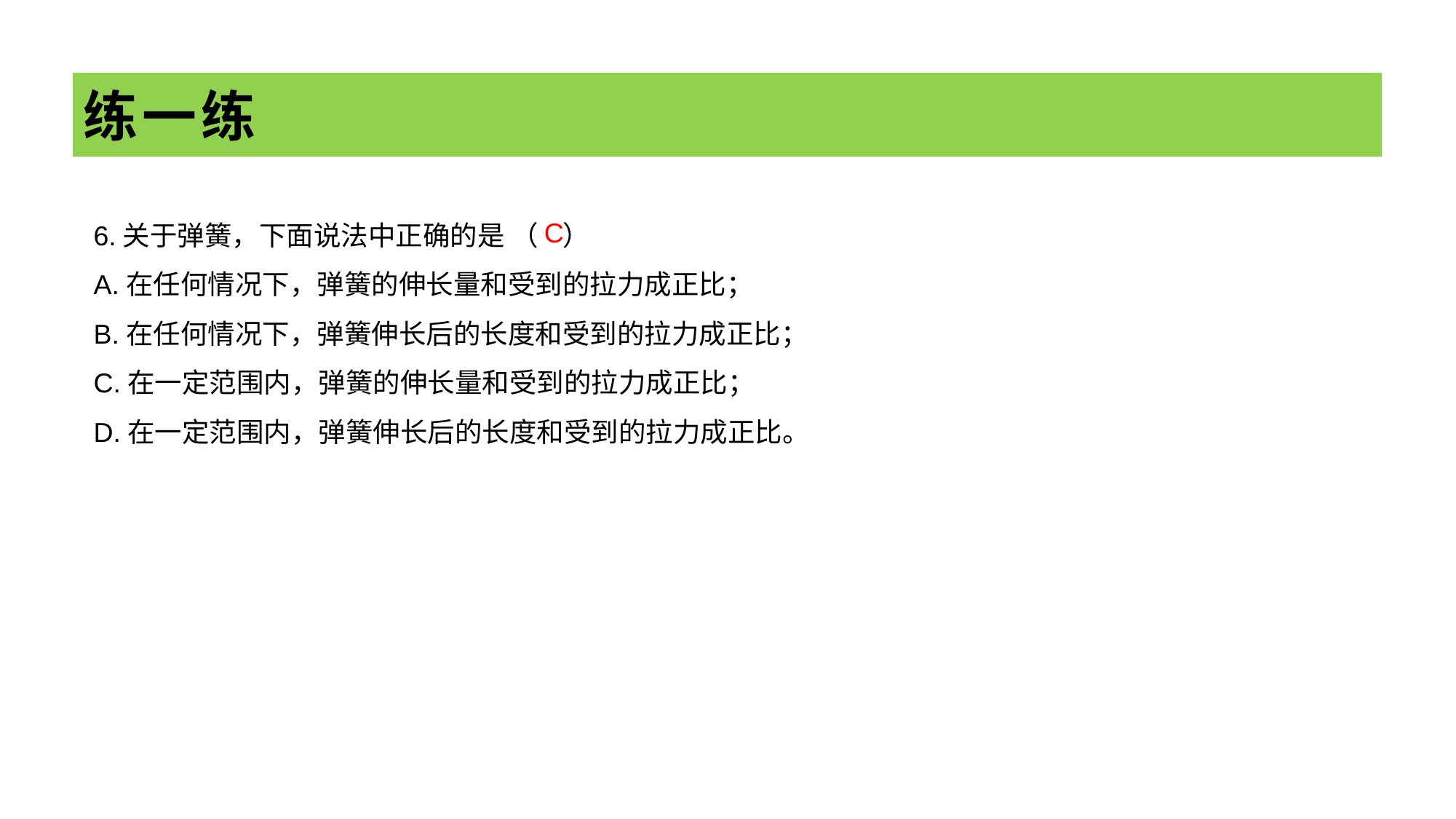

# 练一练
6.关于弹簧，下面说法中正确的是 （    ）
A.在任何情况下，弹簧的伸长量和受到的拉力成正比；
B.在任何情况下，弹簧伸长后的长度和受到的拉力成正比；
C.在一定范围内，弹簧的伸长量和受到的拉力成正比；
D.在一定范围内，弹簧伸长后的长度和受到的拉力成正比。
C